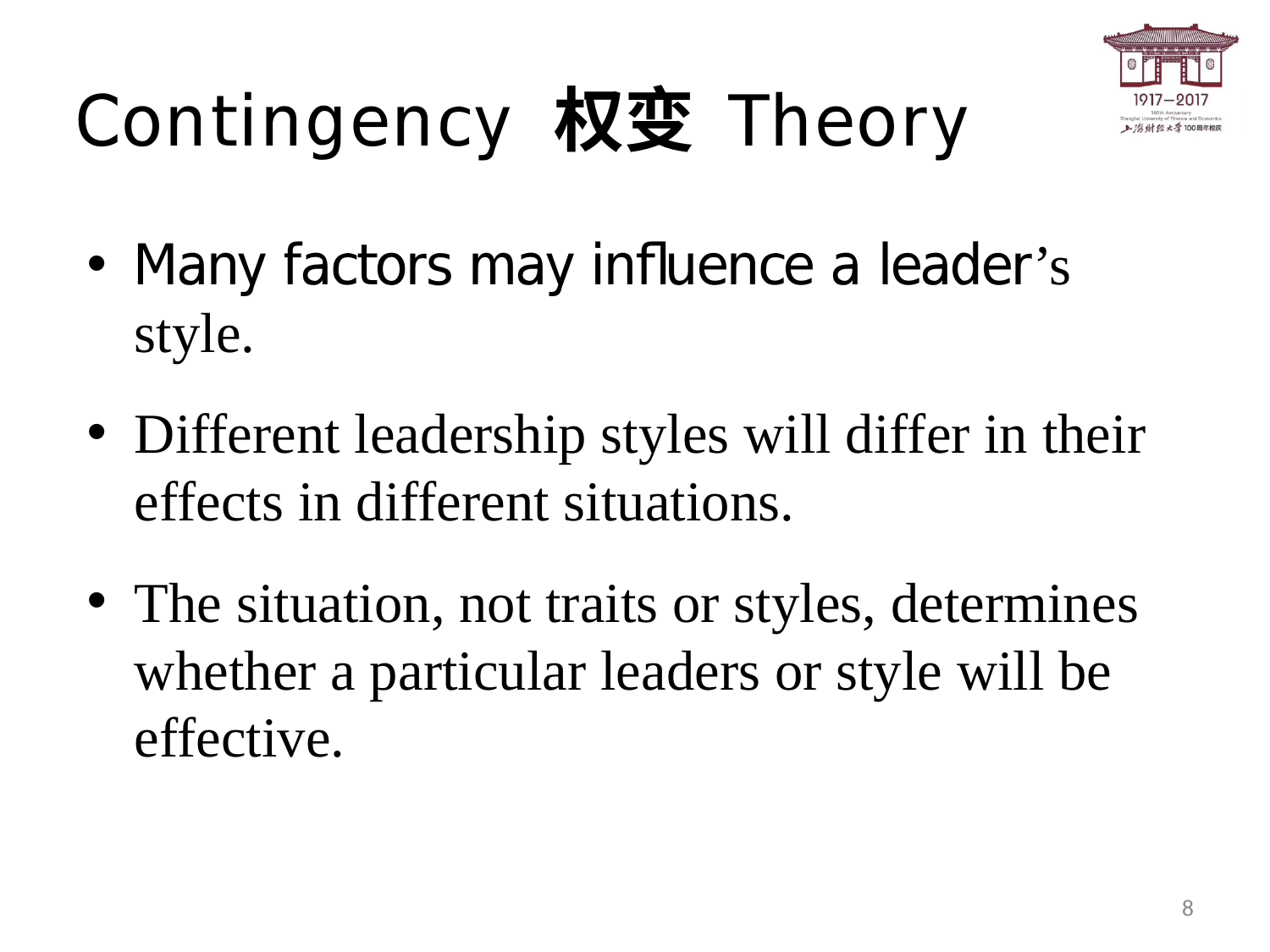

# Contingency 权变 Theory
Many factors may influence a leader’s style.
Different leadership styles will differ in their effects in different situations.
The situation, not traits or styles, determines whether a particular leaders or style will be effective.
8